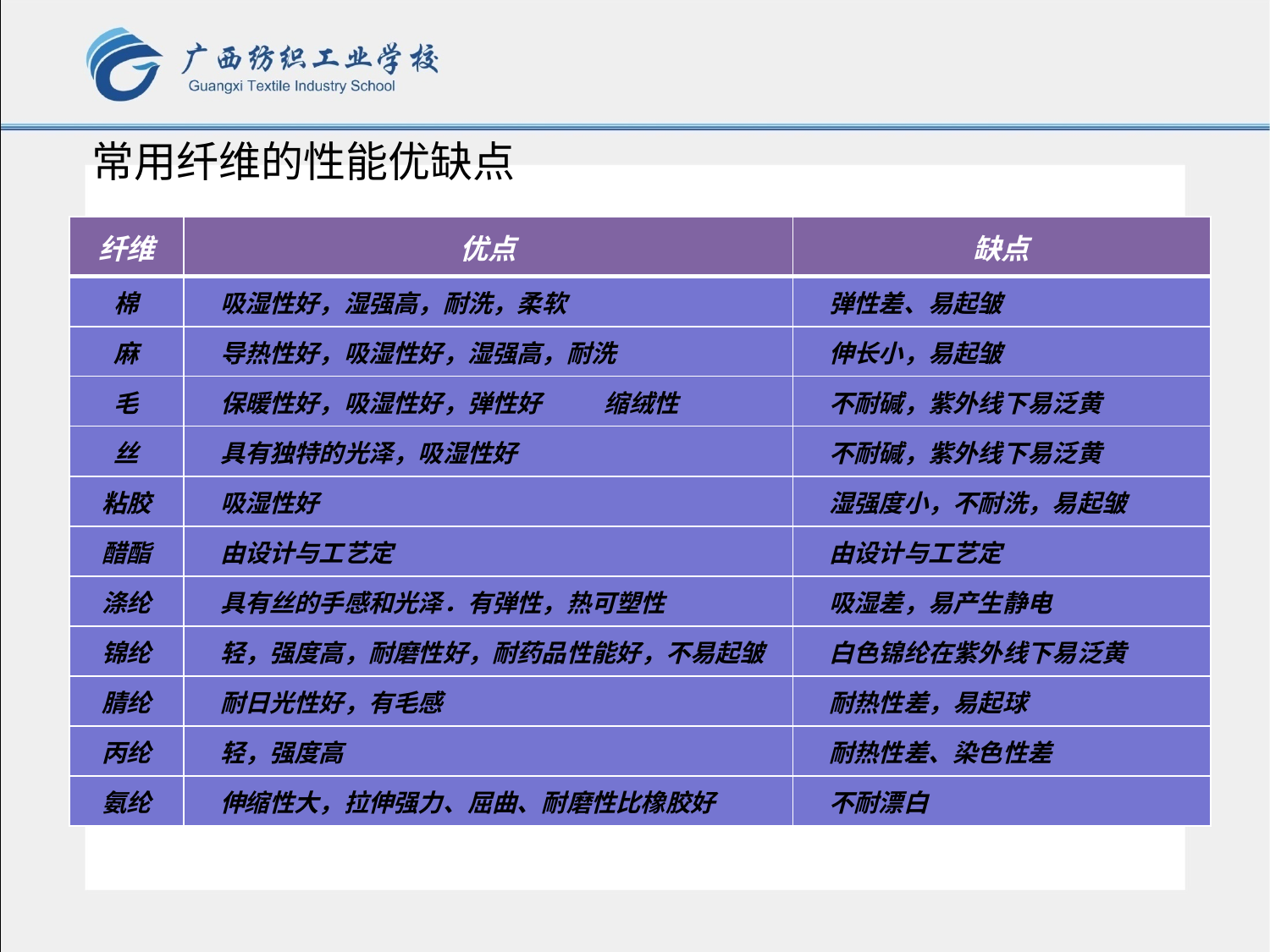

常用纤维的性能优缺点
| 纤维 | 优点 | 缺点 |
| --- | --- | --- |
| 棉 | 吸湿性好，湿强高，耐洗，柔软 | 弹性差、易起皱 |
| 麻 | 导热性好，吸湿性好，湿强高，耐洗 | 伸长小，易起皱 |
| 毛 | 保暖性好，吸湿性好，弹性好 缩绒性 | 不耐碱，紫外线下易泛黄 |
| 丝 | 具有独特的光泽，吸湿性好 | 不耐碱，紫外线下易泛黄 |
| 粘胶 | 吸湿性好 | 湿强度小，不耐洗，易起皱 |
| 醋酯 | 由设计与工艺定 | 由设计与工艺定 |
| 涤纶 | 具有丝的手感和光泽．有弹性，热可塑性 | 吸湿差，易产生静电 |
| 锦纶 | 轻，强度高，耐磨性好，耐药品性能好，不易起皱 | 白色锦纶在紫外线下易泛黄 |
| 腈纶 | 耐日光性好，有毛感 | 耐热性差，易起球 |
| 丙纶 | 轻，强度高 | 耐热性差、染色性差 |
| 氨纶 | 伸缩性大，拉伸强力、屈曲、耐磨性比橡胶好 | 不耐漂白 |